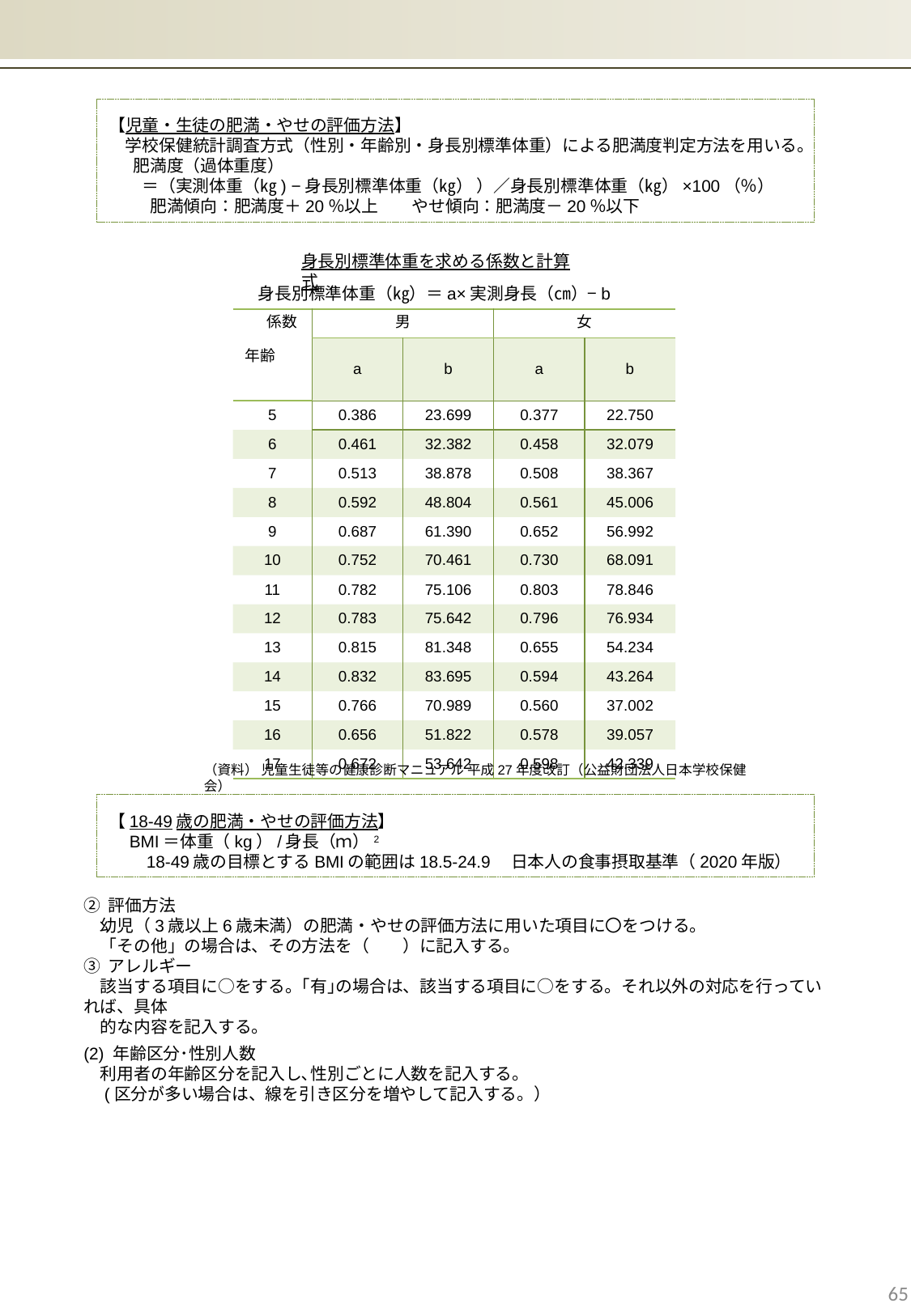

【児童・生徒の肥満・やせの評価方法】
　学校保健統計調査方式（性別・年齢別・身長別標準体重）による肥満度判定方法を用いる。
 　肥満度（過体重度）
　　＝（実測体重（㎏) −身長別標準体重（㎏） ）／身長別標準体重（㎏）×100（％）
　　  肥満傾向：肥満度＋20％以上　　やせ傾向：肥満度－20％以下
身長別標準体重を求める係数と計算式
身長別標準体重（㎏）＝a×実測身長（㎝）−b
| 係数 年齢 | 男 |  | 女 |  |
| --- | --- | --- | --- | --- |
|  | a | b | a | b |
| 5 | 0.386 | 23.699 | 0.377 | 22.750 |
| 6 | 0.461 | 32.382 | 0.458 | 32.079 |
| 7 | 0.513 | 38.878 | 0.508 | 38.367 |
| 8 | 0.592 | 48.804 | 0.561 | 45.006 |
| 9 | 0.687 | 61.390 | 0.652 | 56.992 |
| 10 | 0.752 | 70.461 | 0.730 | 68.091 |
| 11 | 0.782 | 75.106 | 0.803 | 78.846 |
| 12 | 0.783 | 75.642 | 0.796 | 76.934 |
| 13 | 0.815 | 81.348 | 0.655 | 54.234 |
| 14 | 0.832 | 83.695 | 0.594 | 43.264 |
| 15 | 0.766 | 70.989 | 0.560 | 37.002 |
| 16 | 0.656 | 51.822 | 0.578 | 39.057 |
| 17 | 0.672 | 53.642 | 0.598 | 42.339 |
（資料） 児童生徒等の健康診断マニュアル 平成27年度改訂（公益財団法人日本学校保健会）
【18-49歳の肥満・やせの評価方法】
　BMI＝体重（kg）/身長（ｍ）2
　　18-49歳の目標とするBMIの範囲は18.5-24.9　日本人の食事摂取基準（2020年版）
② 評価方法
　幼児（3歳以上6歳未満）の肥満・やせの評価方法に用いた項目に〇をつける。
　「その他」の場合は、その方法を（　　）に記入する。
③ アレルギー
　該当する項目に○をする。｢有｣の場合は、該当する項目に○をする。それ以外の対応を行っていれば、具体
　的な内容を記入する。
(2) 年齢区分･性別人数
　利用者の年齢区分を記入し､性別ごとに人数を記入する。
　(区分が多い場合は、線を引き区分を増やして記入する。）
65